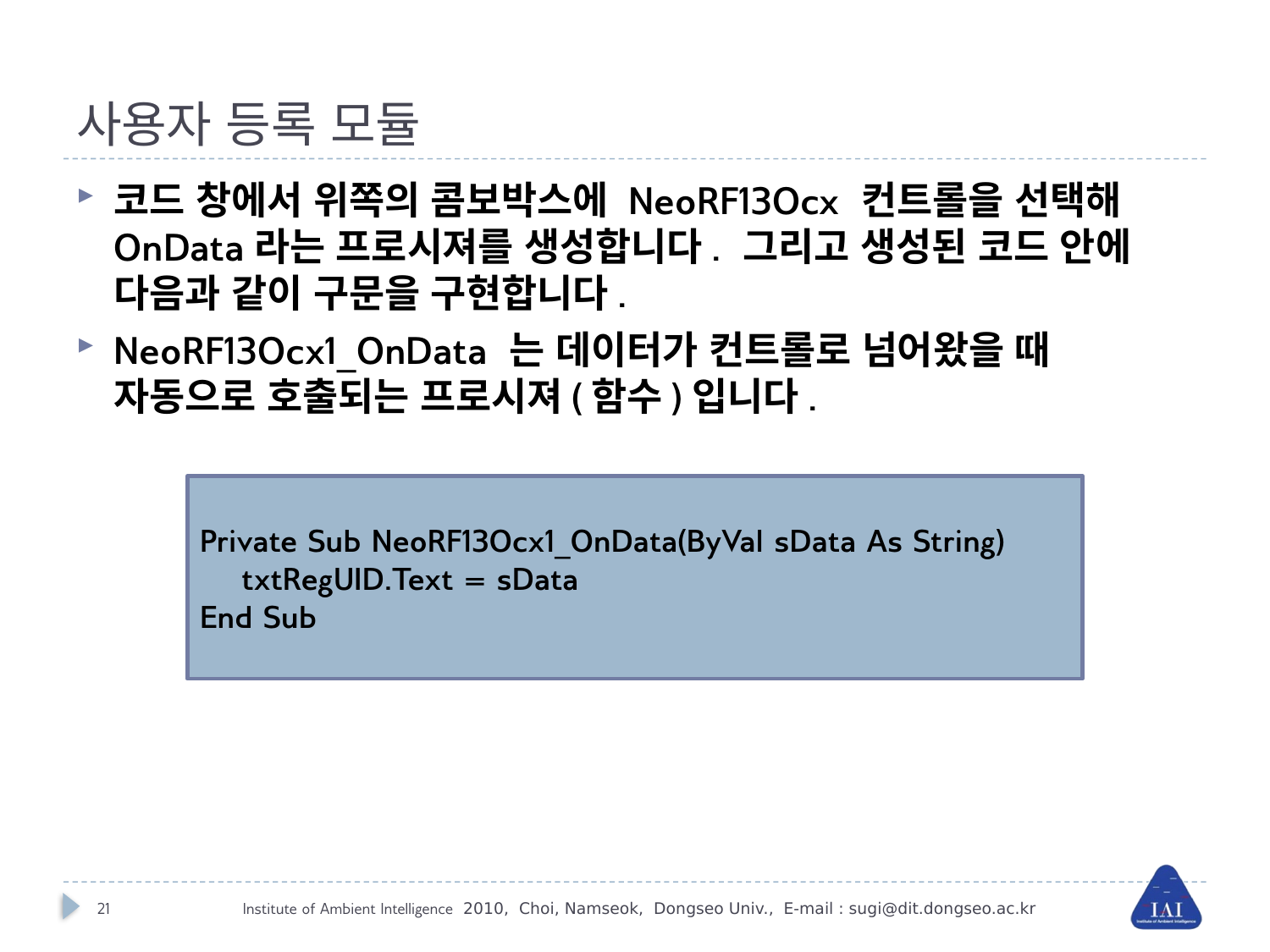

# 사용자 등록 모듈
코드 창에서 위쪽의 콤보박스에 NeoRF13Ocx 컨트롤을 선택해 OnData라는 프로시져를 생성합니다. 그리고 생성된 코드 안에 다음과 같이 구문을 구현합니다.
NeoRF13Ocx1_OnData 는 데이터가 컨트롤로 넘어왔을 때 자동으로 호출되는 프로시져(함수)입니다.

Private Sub NeoRF13Ocx1_OnData(ByVal sData As String)
    txtRegUID.Text = sData
End Sub